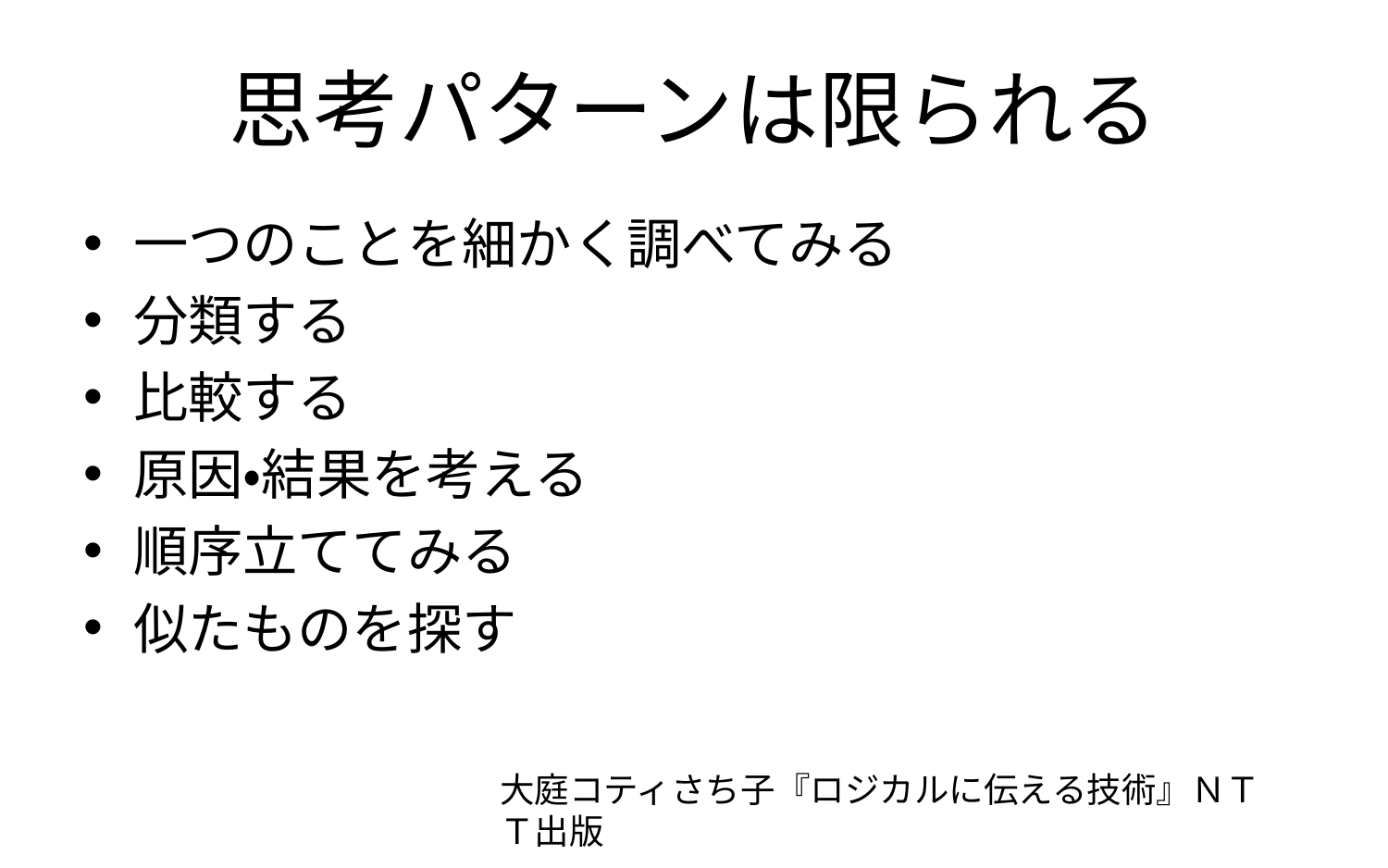

# 思考パターンは限られる
一つのことを細かく調べてみる
分類する
比較する
原因・結果を考える
順序立ててみる
似たものを探す
大庭コティさち子『ロジカルに伝える技術』ＮＴＴ出版